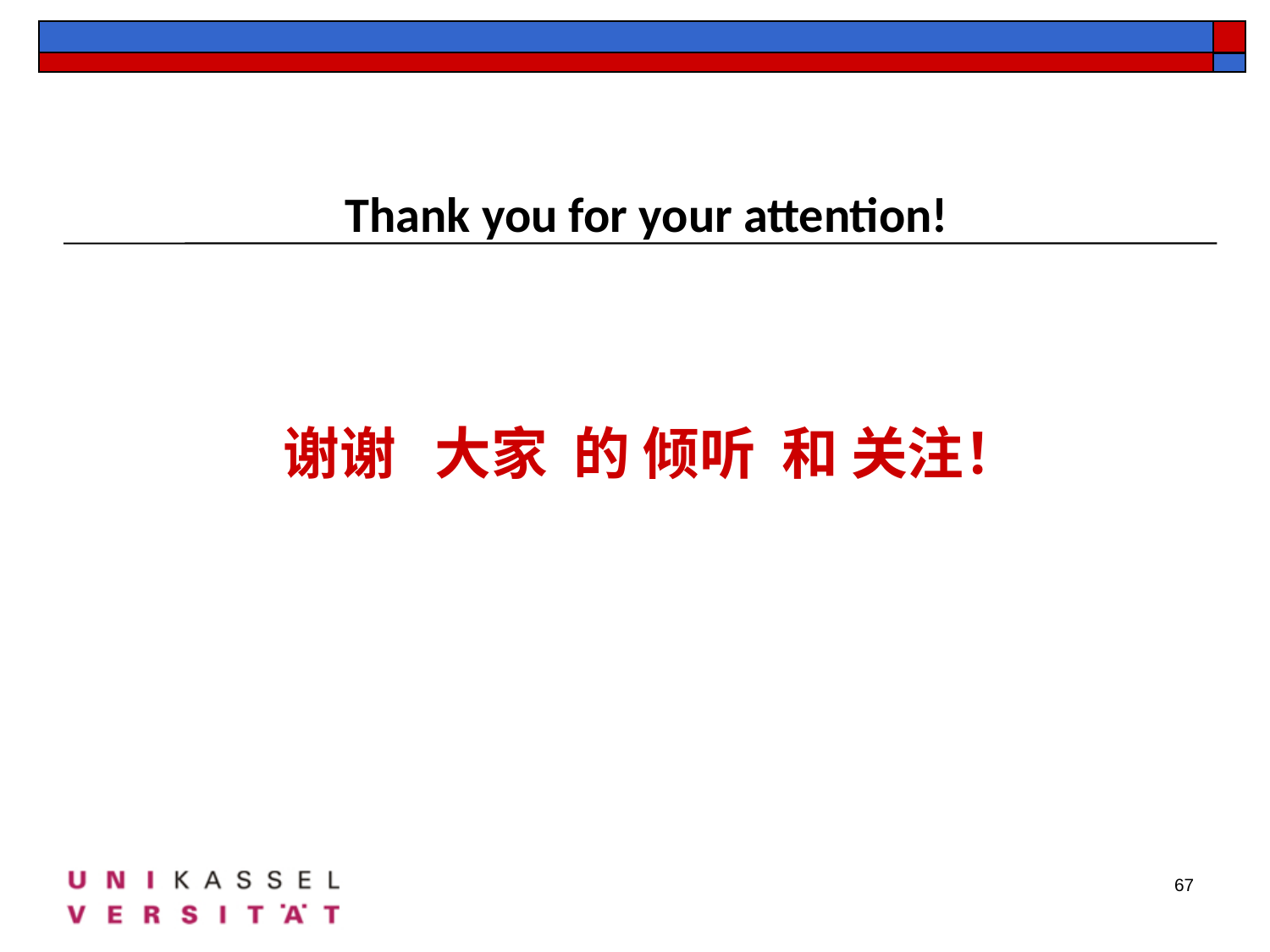

Thank you for your attention!

               谢谢   大家  的 倾听  和 关注！

67